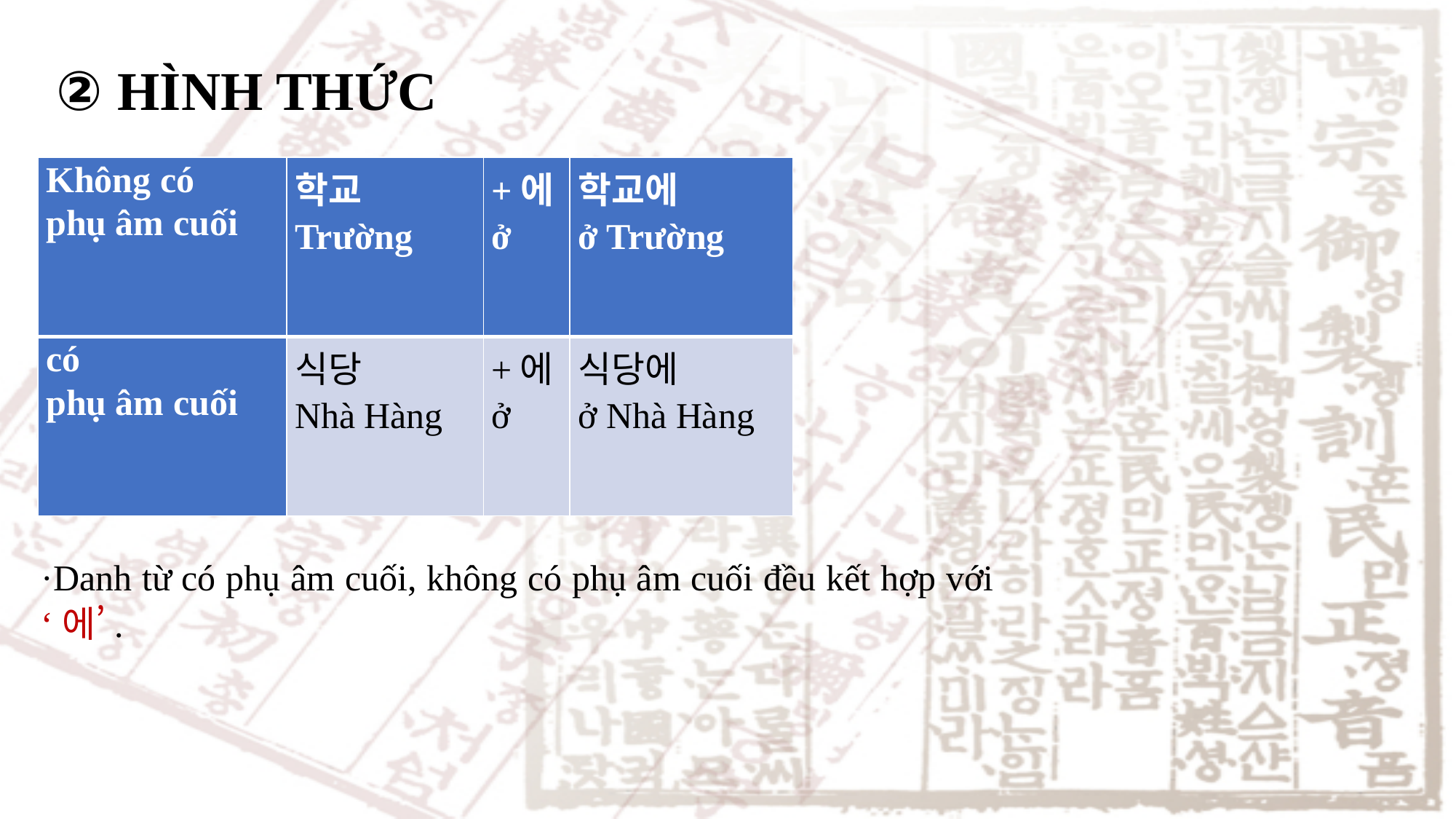

② HÌNH THỨC
| Không có phụ âm cuối | 학교 Trường | +에 ở | 학교에 ở Trường |
| --- | --- | --- | --- |
| có phụ âm cuối | 식당 Nhà Hàng | +에 ở | 식당에 ở Nhà Hàng |
·Danh từ có phụ âm cuối, không có phụ âm cuối đều kết hợp với ‘에’.